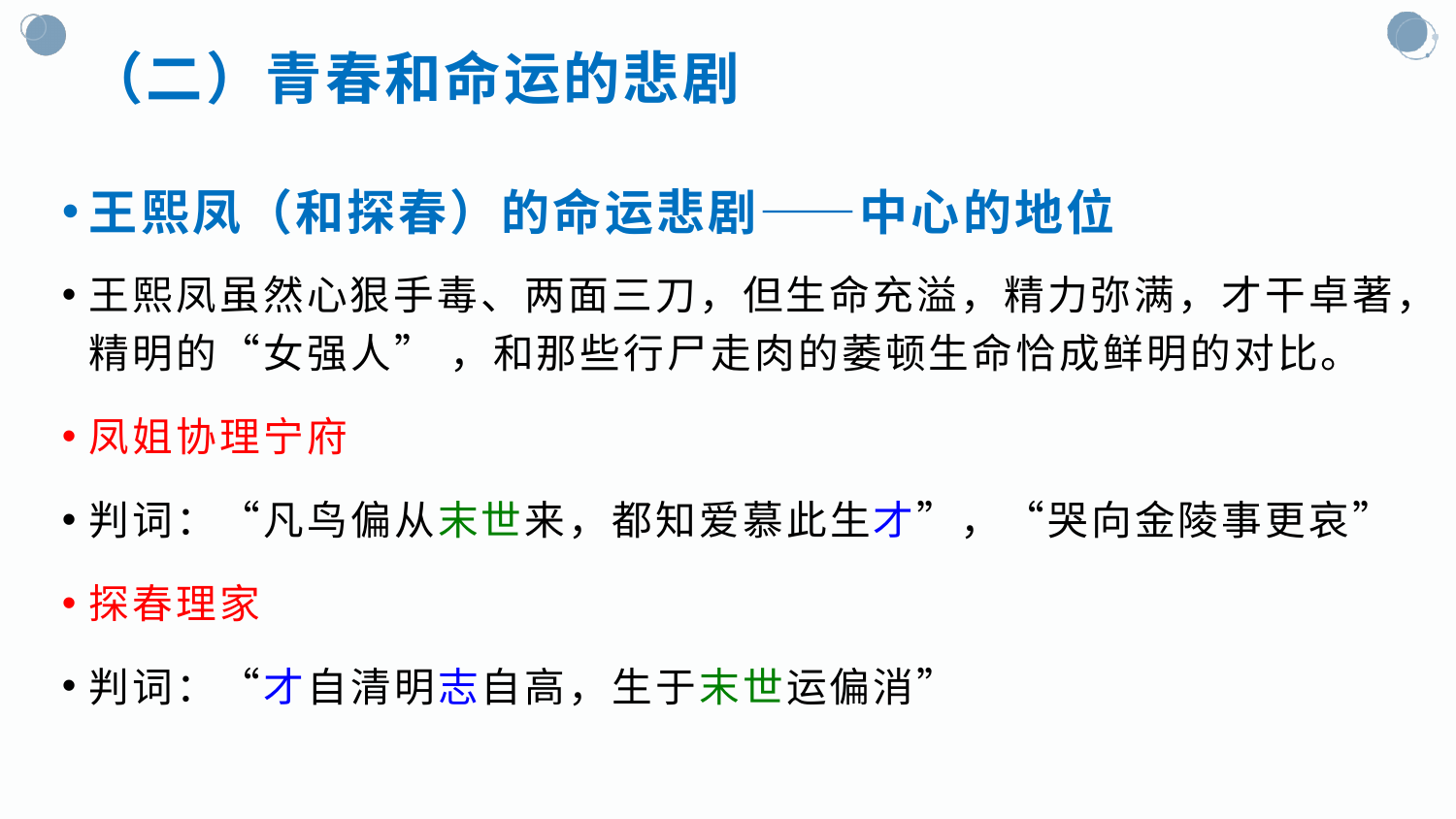

# （二）青春和命运的悲剧
王熙凤（和探春）的命运悲剧——中心的地位
王熙凤虽然心狠手毒、两面三刀，但生命充溢，精力弥满，才干卓著，精明的“女强人” ，和那些行尸走肉的萎顿生命恰成鲜明的对比。
凤姐协理宁府
判词：“凡鸟偏从末世来，都知爱慕此生才”，“哭向金陵事更哀”
探春理家
判词：“才自清明志自高，生于末世运偏消”